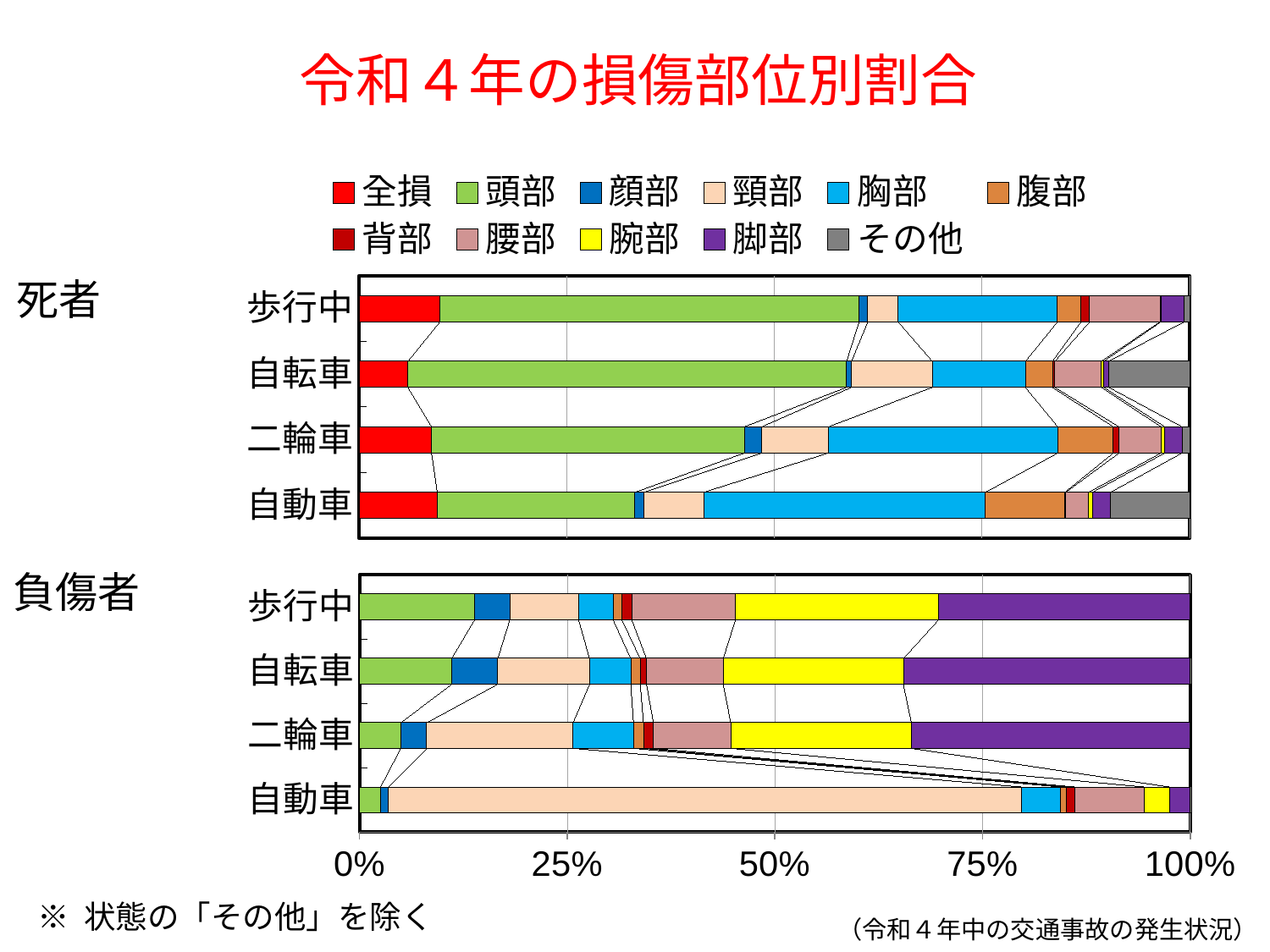

# 令和４年の損傷部位別割合

### Chart

| Category | 全損 | 頭部 | 顔部 | 頸部 | 胸部 | 腹部 | 背部 | 腰部 | 腕部 | 脚部 | その他 |
|---|---|---|---|---|---|---|---|---|---|---|---|
| 自動車 | 82.0 | 207.0 | 9.0 | 63.0 | 295.0 | 83.0 | 1.0 | 24.0 | 4.0 | 19.0 | 83.0 |
| 二輪車 | 38.0 | 164.0 | 9.0 | 35.0 | 120.0 | 29.0 | 3.0 | 22.0 | 2.0 | 9.0 | 4.0 |
| 自転車 | 20.0 | 179.0 | 2.0 | 33.0 | 38.0 | 11.0 | 1.0 | 19.0 | 1.0 | 2.0 | 33.0 |
| 歩行中 | 93.0 | 482.0 | 10.0 | 35.0 | 183.0 | 27.0 | 10.0 | 81.0 | 1.0 | 27.0 | 6.0 |
死者
負傷者

### Chart

| Category | 全損 | 頭部 | 顔部 | 頸部 | 胸部 | 腹部 | 背部 | 腰部 | 腕部 | 脚部 | その他 |
|---|---|---|---|---|---|---|---|---|---|---|---|
| 自動車 | 0.0 | 5340.0 | 2070.0 | 161843.0 | 10163.0 | 1433.0 | 2107.0 | 17696.0 | 6508.0 | 5336.0 | 12.0 |
| 二輪車 | 0.0 | 1907.0 | 1204.0 | 6782.0 | 2807.0 | 467.0 | 461.0 | 3586.0 | 8372.0 | 12923.0 | 1.0 |
| 自転車 | 0.0 | 7518.0 | 3764.0 | 7494.0 | 3365.0 | 771.0 | 512.0 | 6261.0 | 14705.0 | 23407.0 | 4.0 |
| 歩行中 | 0.0 | 5153.0 | 1583.0 | 3088.0 | 1549.0 | 391.0 | 443.0 | 4647.0 | 9098.0 | 11288.0 | 0.0 |
※ 状態の「その他」を除く
（令和４年中の交通事故の発生状況）